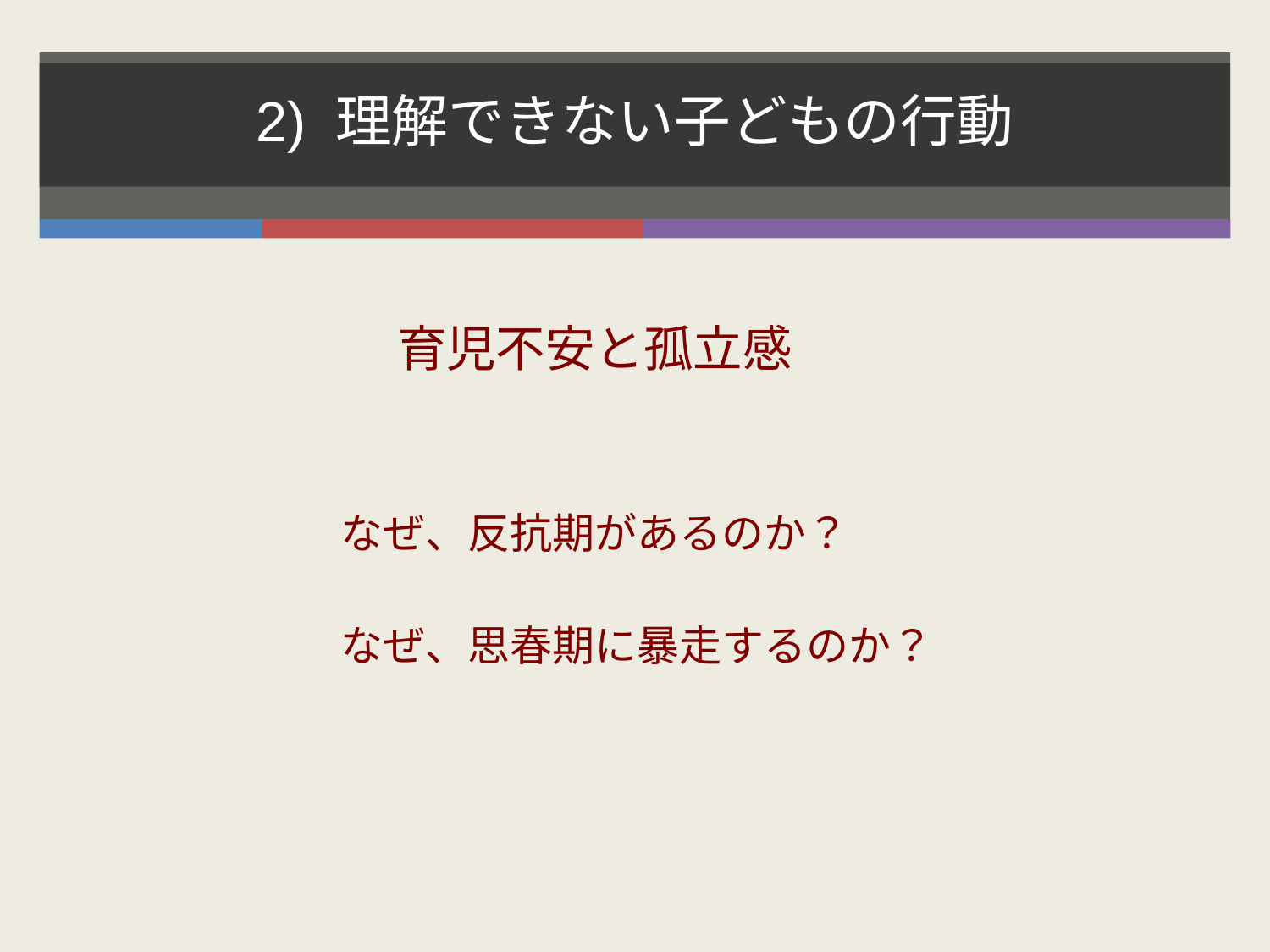

# 2) 理解できない子どもの行動
育児不安と孤立感
なぜ、反抗期があるのか？
なぜ、思春期に暴走するのか？